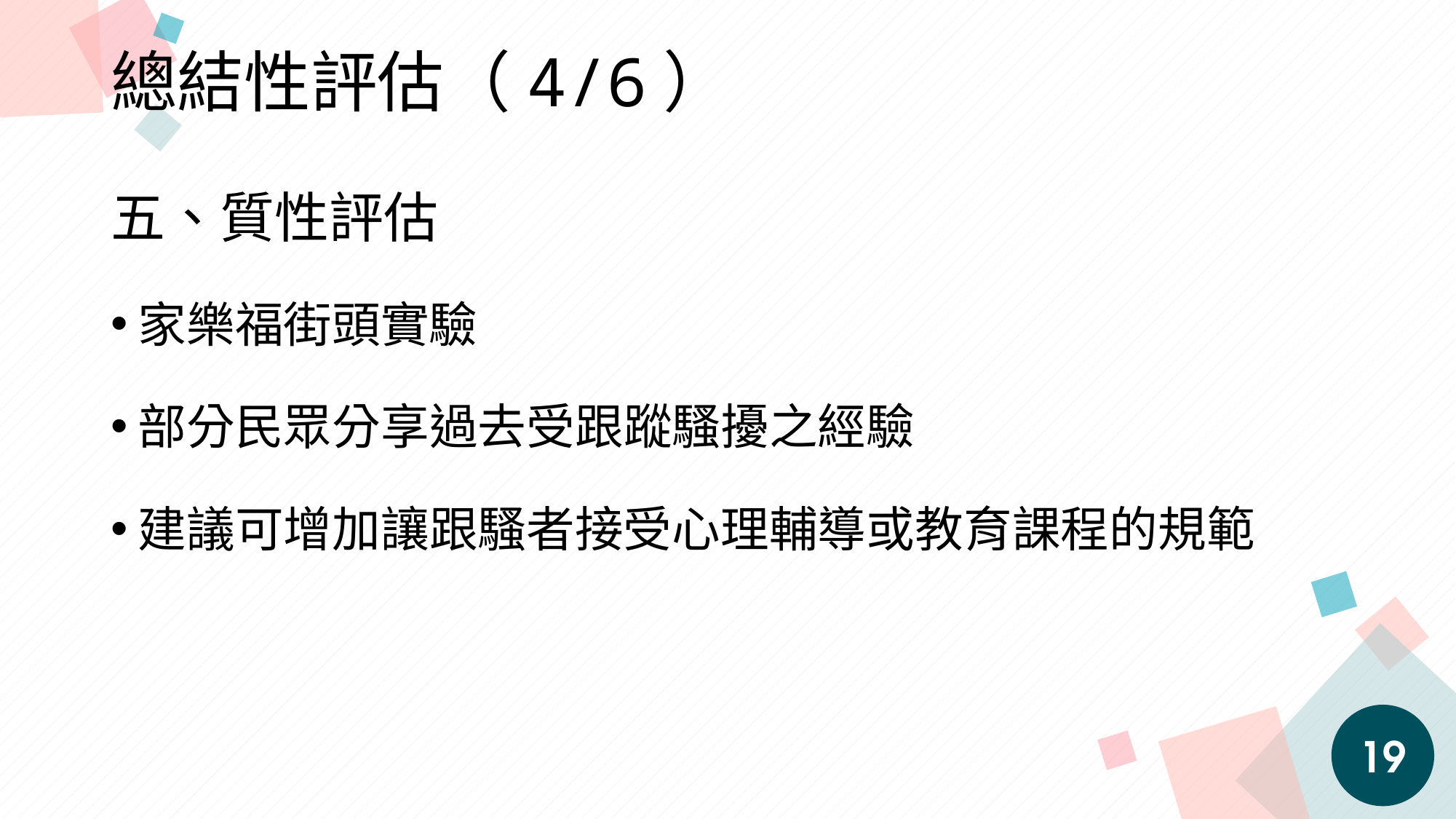

總結性評估（4/6）
五、質性評估
家樂福街頭實驗
部分民眾分享過去受跟蹤騷擾之經驗
建議可增加讓跟騷者接受心理輔導或教育課程的規範

19